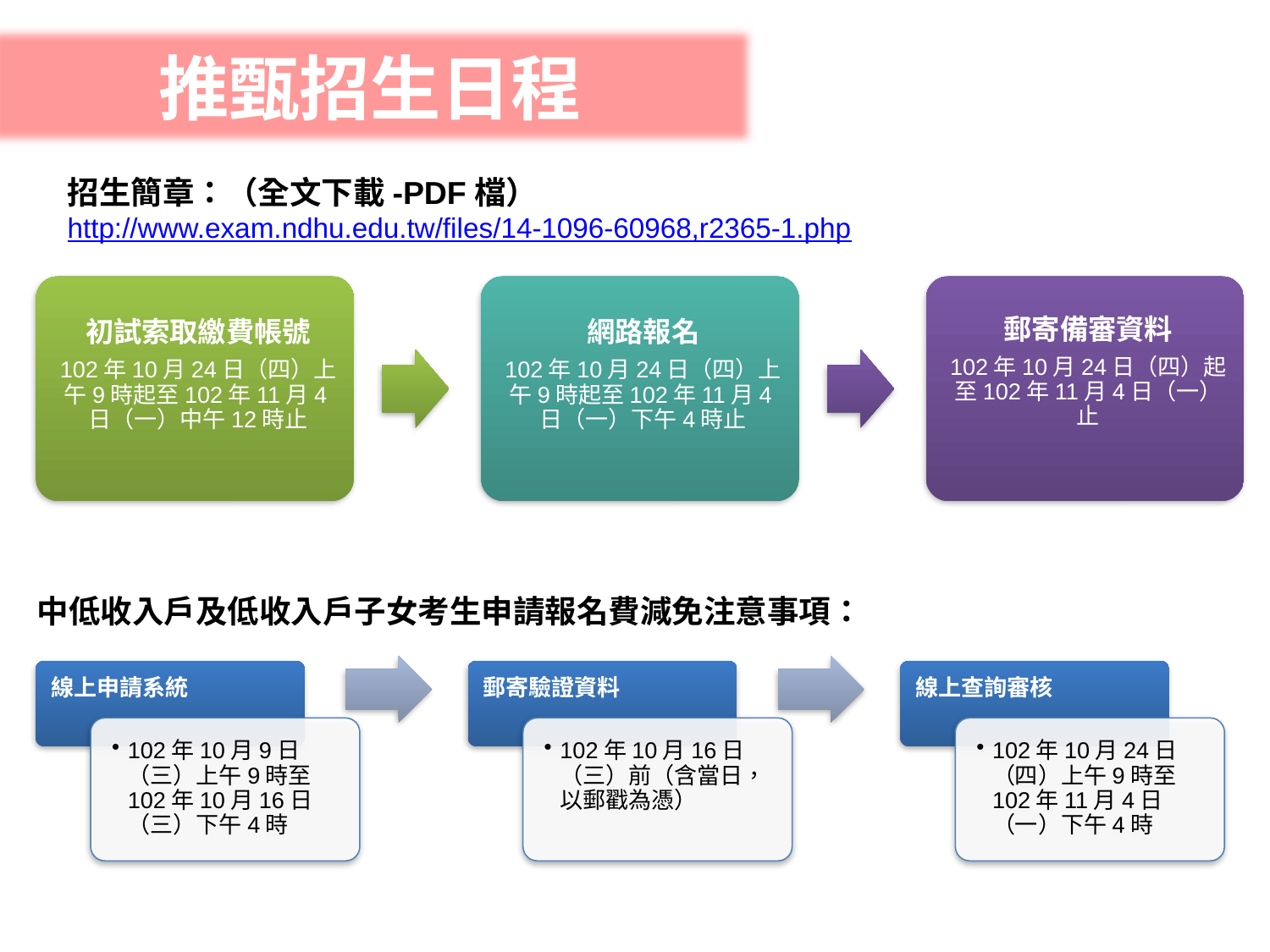

推甄招生日程
招生簡章：（全文下載-PDF檔）
http://www.exam.ndhu.edu.tw/files/14-1096-60968,r2365-1.php
初試索取繳費帳號
102年10月24日（四）上午9時起至102年11月4日（一）中午12時止

網路報名
102年10月24日（四）上午9時起至102年11月4日（一）下午4時止

郵寄備審資料
102年10月24日（四）起至102年11月4日（一）止

中低收入戶及低收入戶子女考生申請報名費減免注意事項：
線上申請系統
102年10月9日（三）上午9時至102年10月16日（三）下午4時

郵寄驗證資料
102年10月16日（三）前（含當日，以郵戳為憑）

線上查詢審核
102年10月24日（四）上午9時至102年11月4日（一）下午4時